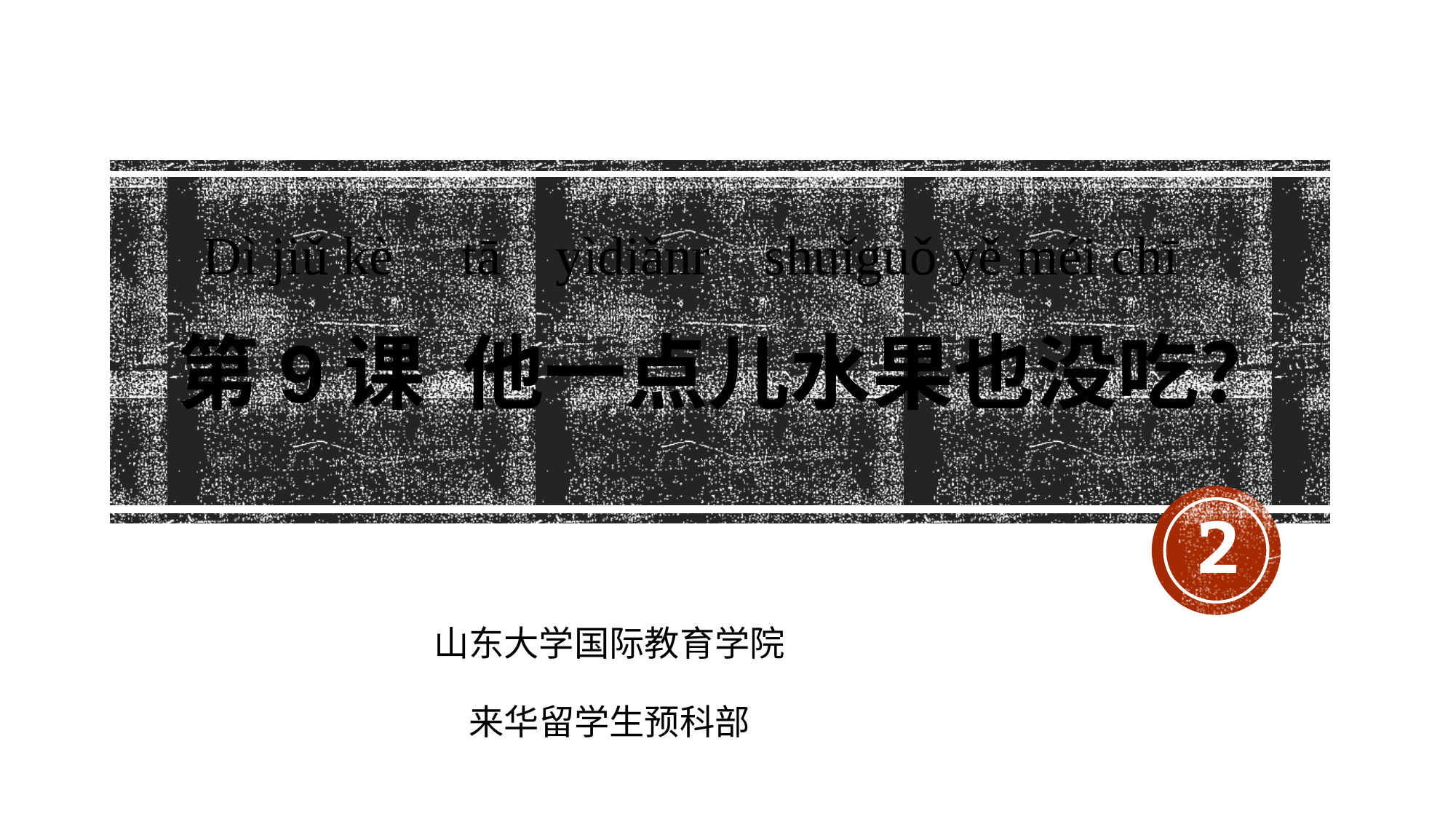

Dì jiǔ kè     tā    yìdiǎnr    shuǐguǒ yě méi chī
# 第9课  他一点儿水果也没吃？
2
山东大学国际教育学院
来华留学生预科部